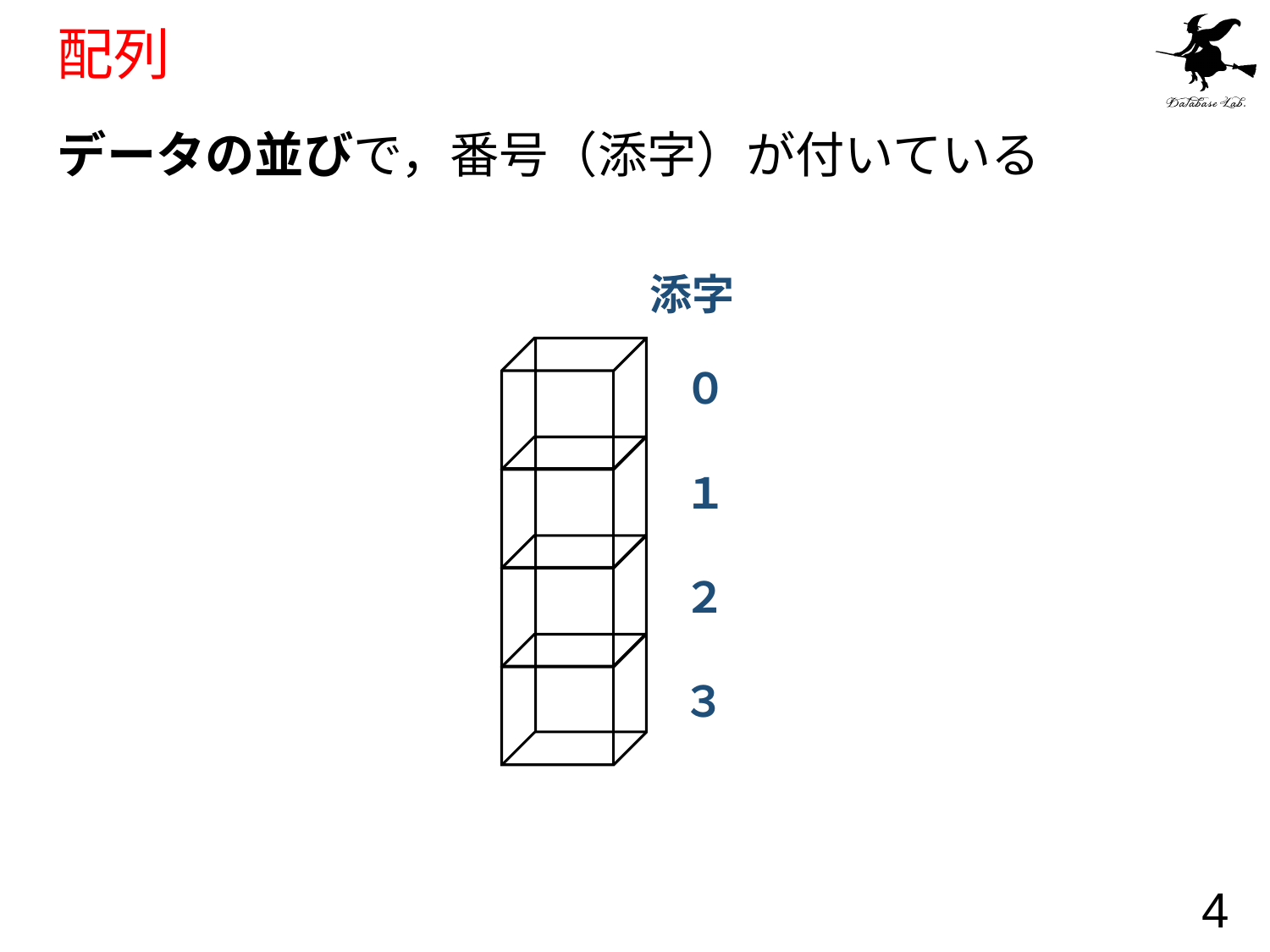

# 配列
データの並びで，番号（添字）が付いている
添字

０

１

２

３

4